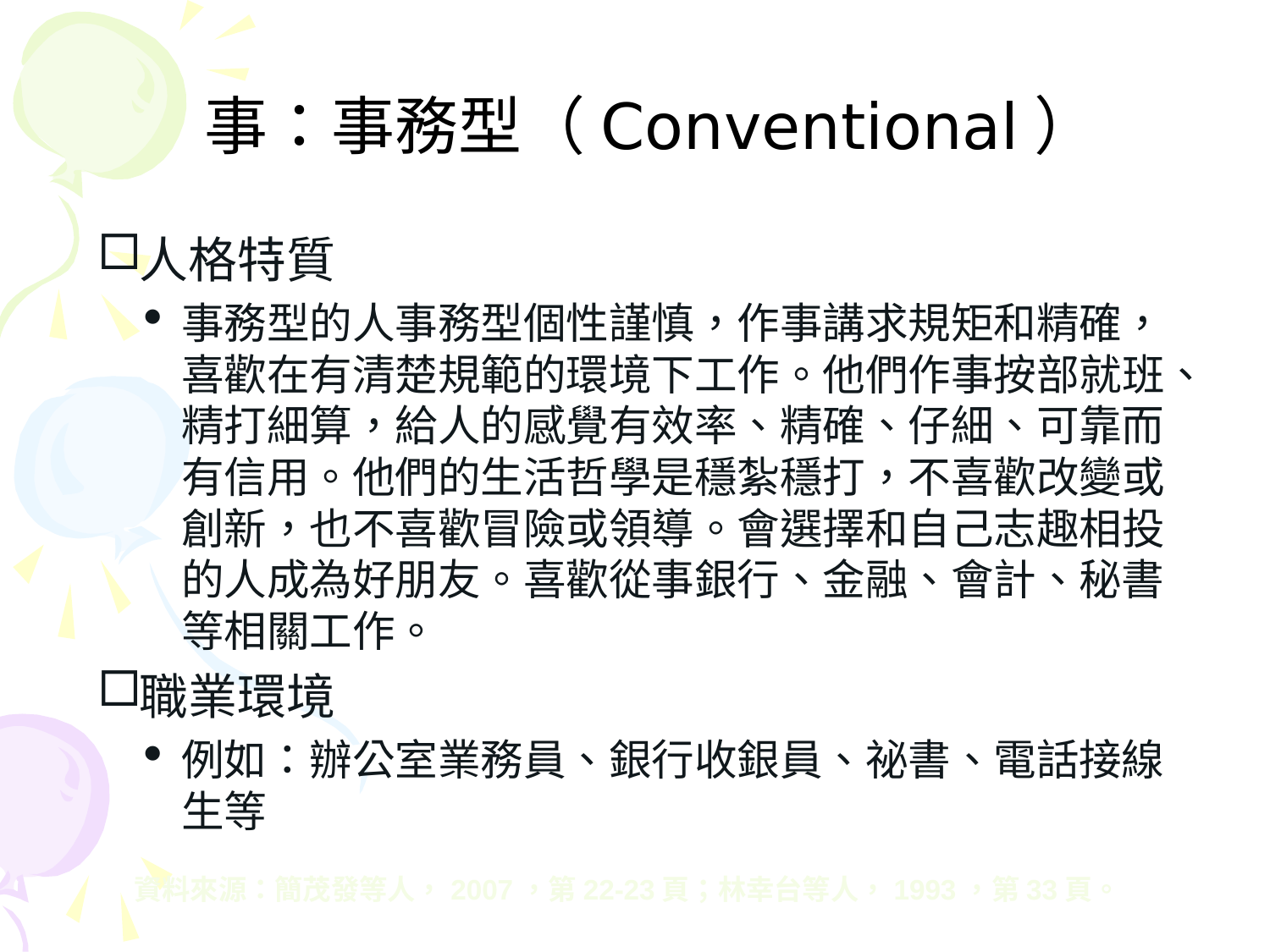

# 事：事務型（Conventional）
人格特質
事務型的人事務型個性謹慎，作事講求規矩和精確，喜歡在有清楚規範的環境下工作。他們作事按部就班、精打細算，給人的感覺有效率、精確、仔細、可靠而有信用。他們的生活哲學是穩紮穩打，不喜歡改變或創新，也不喜歡冒險或領導。會選擇和自己志趣相投的人成為好朋友。喜歡從事銀行、金融、會計、秘書等相關工作。
職業環境
例如：辦公室業務員、銀行收銀員、祕書、電話接線生等
資料來源：簡茂發等人，2007，第22-23頁；林幸台等人，1993，第33頁。